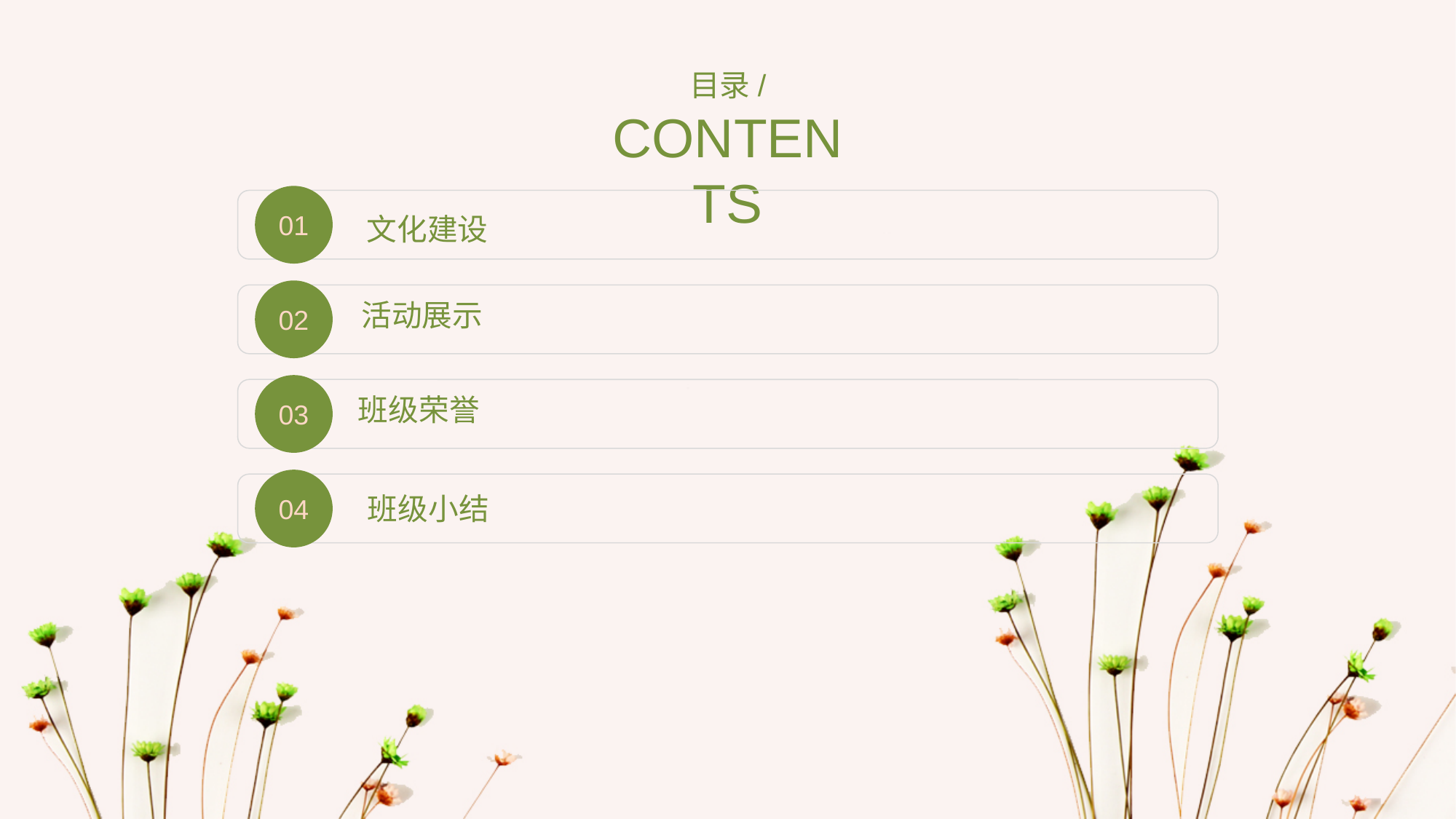

目录/CONTENTS
01

文化建设
02

活动展示
03

班级荣誉
04

班级小结